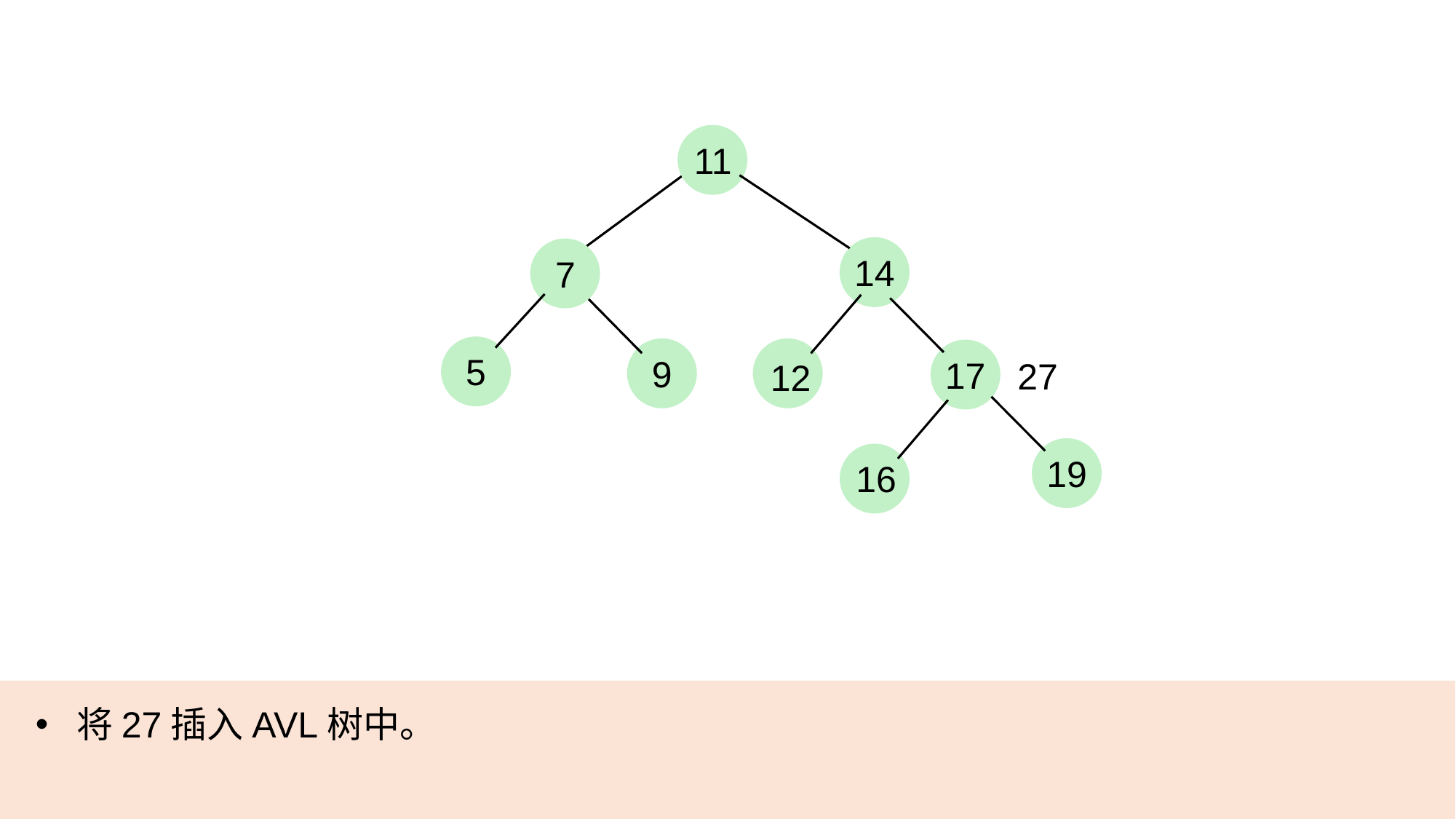

11

14
7

5
9
17
27
12

19
16

将27插入AVL树中。